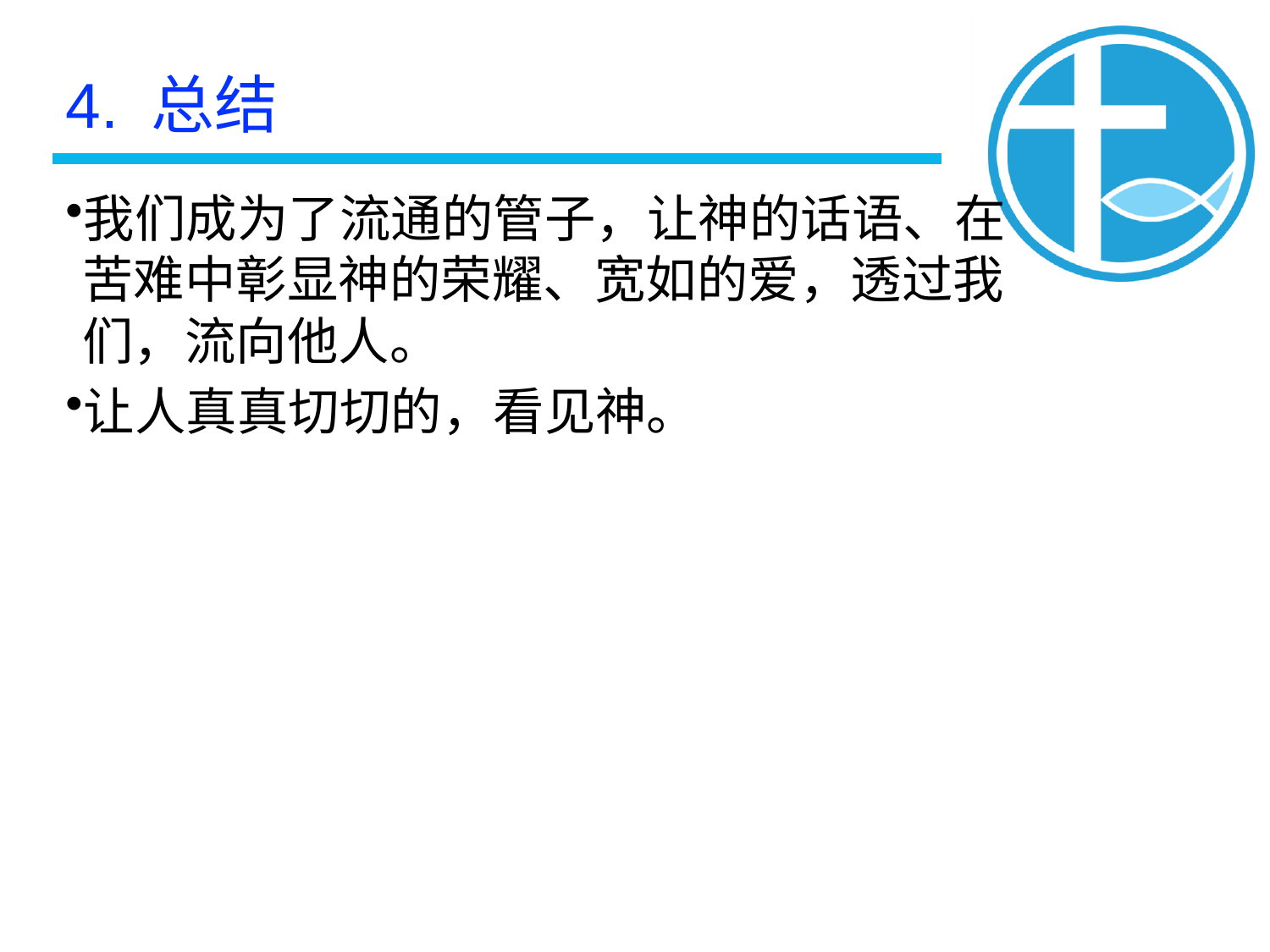

4. 总结
我们成为了流通的管子，让神的话语、在苦难中彰显神的荣耀、宽如的爱，透过我们，流向他人。
让人真真切切的，看见神。